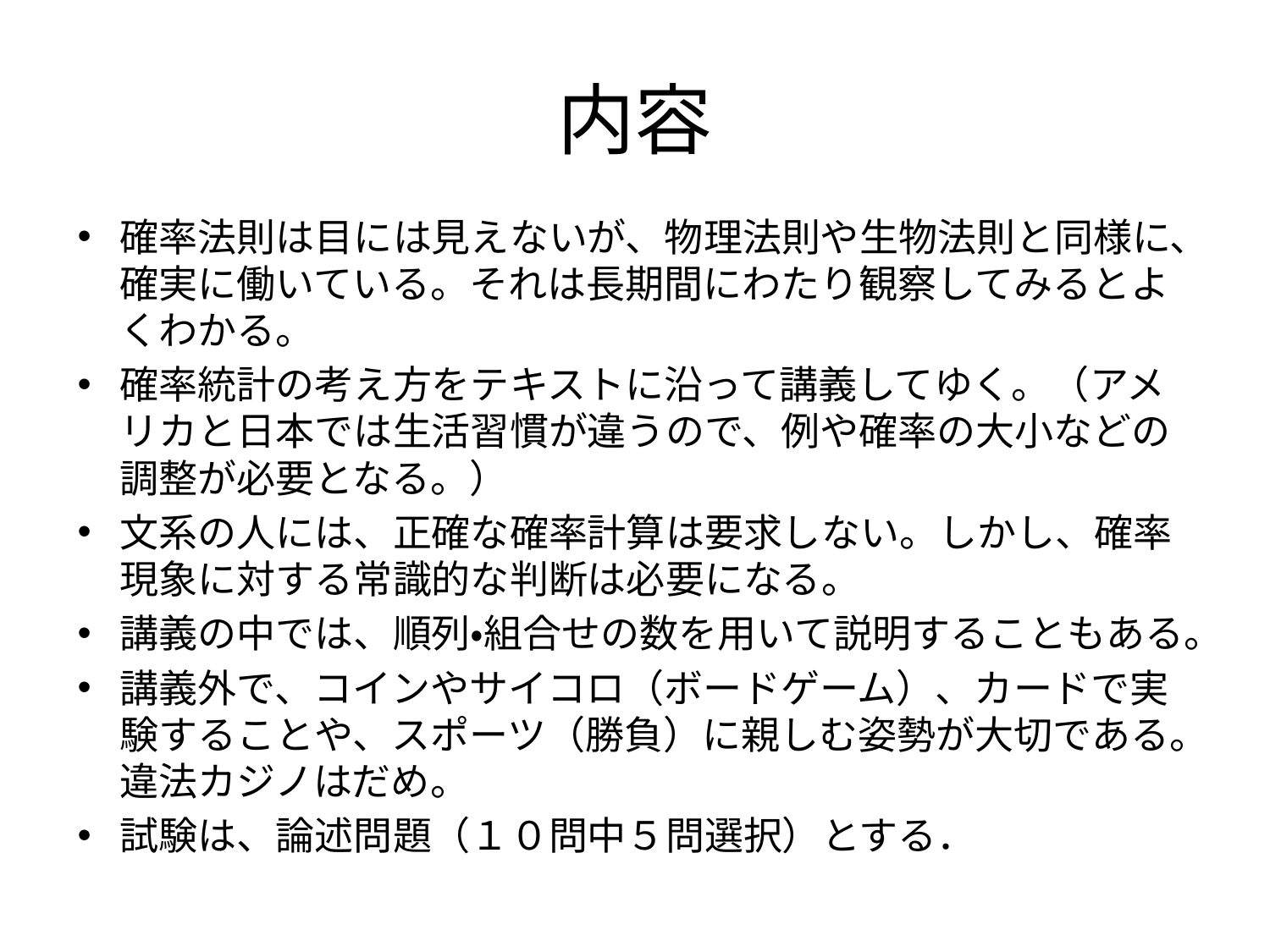

# 内容
確率法則は目には見えないが、物理法則や生物法則と同様に、確実に働いている。それは長期間にわたり観察してみるとよくわかる。
確率統計の考え方をテキストに沿って講義してゆく。（アメリカと日本では生活習慣が違うので、例や確率の大小などの調整が必要となる。）
文系の人には、正確な確率計算は要求しない。しかし、確率現象に対する常識的な判断は必要になる。
講義の中では、順列・組合せの数を用いて説明することもある。
講義外で、コインやサイコロ（ボードゲーム）、カードで実験することや、スポーツ（勝負）に親しむ姿勢が大切である。違法カジノはだめ。
試験は、論述問題（１０問中５問選択）とする．